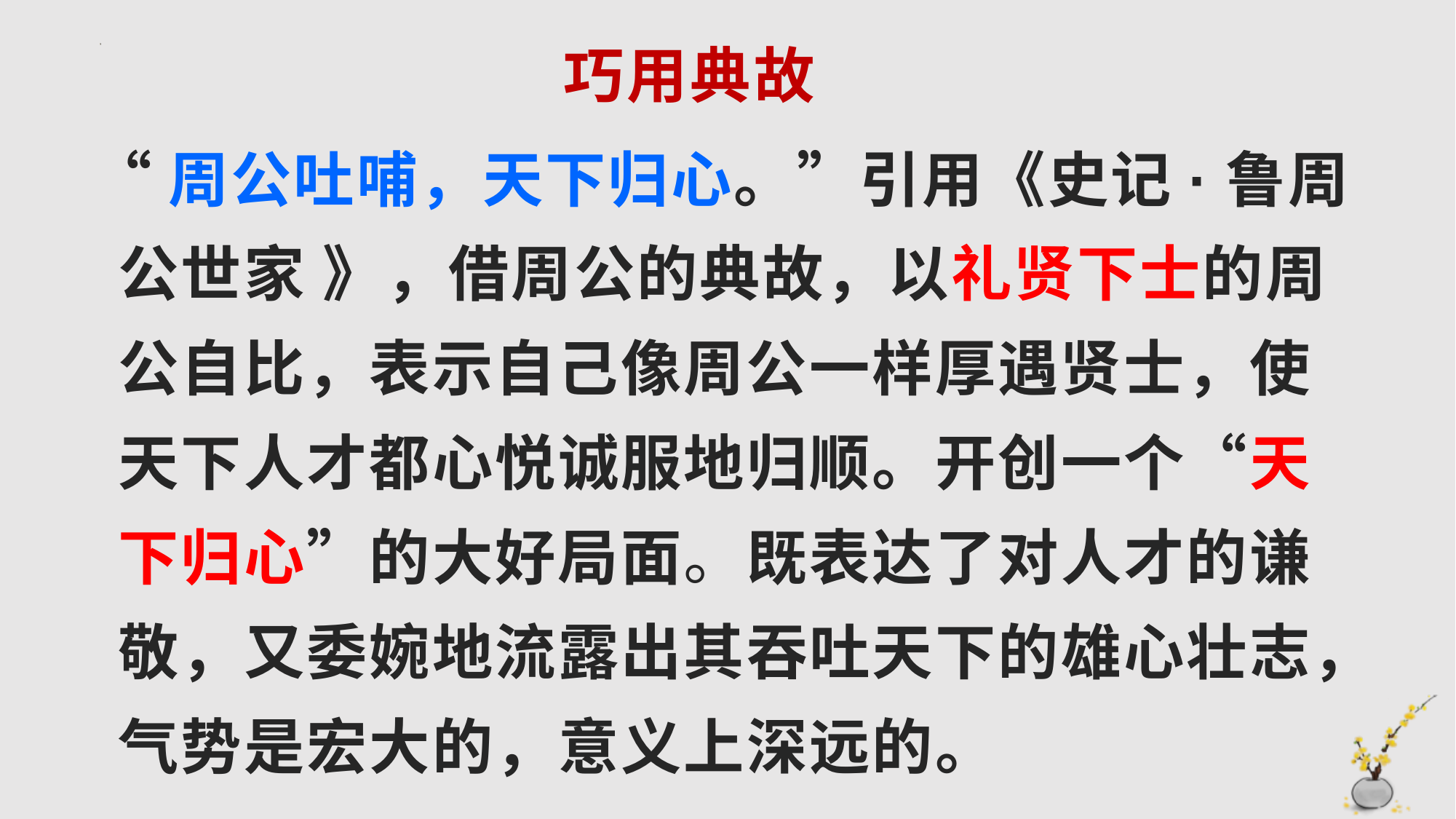

# 巧用典故
“周公吐哺，天下归心。”引用《史记·鲁周公世家 》，借周公的典故，以礼贤下士的周公自比，表示自己像周公一样厚遇贤士，使天下人才都心悦诚服地归顺。开创一个“天下归心”的大好局面。既表达了对人才的谦敬，又委婉地流露出其吞吐天下的雄心壮志，气势是宏大的，意义上深远的。